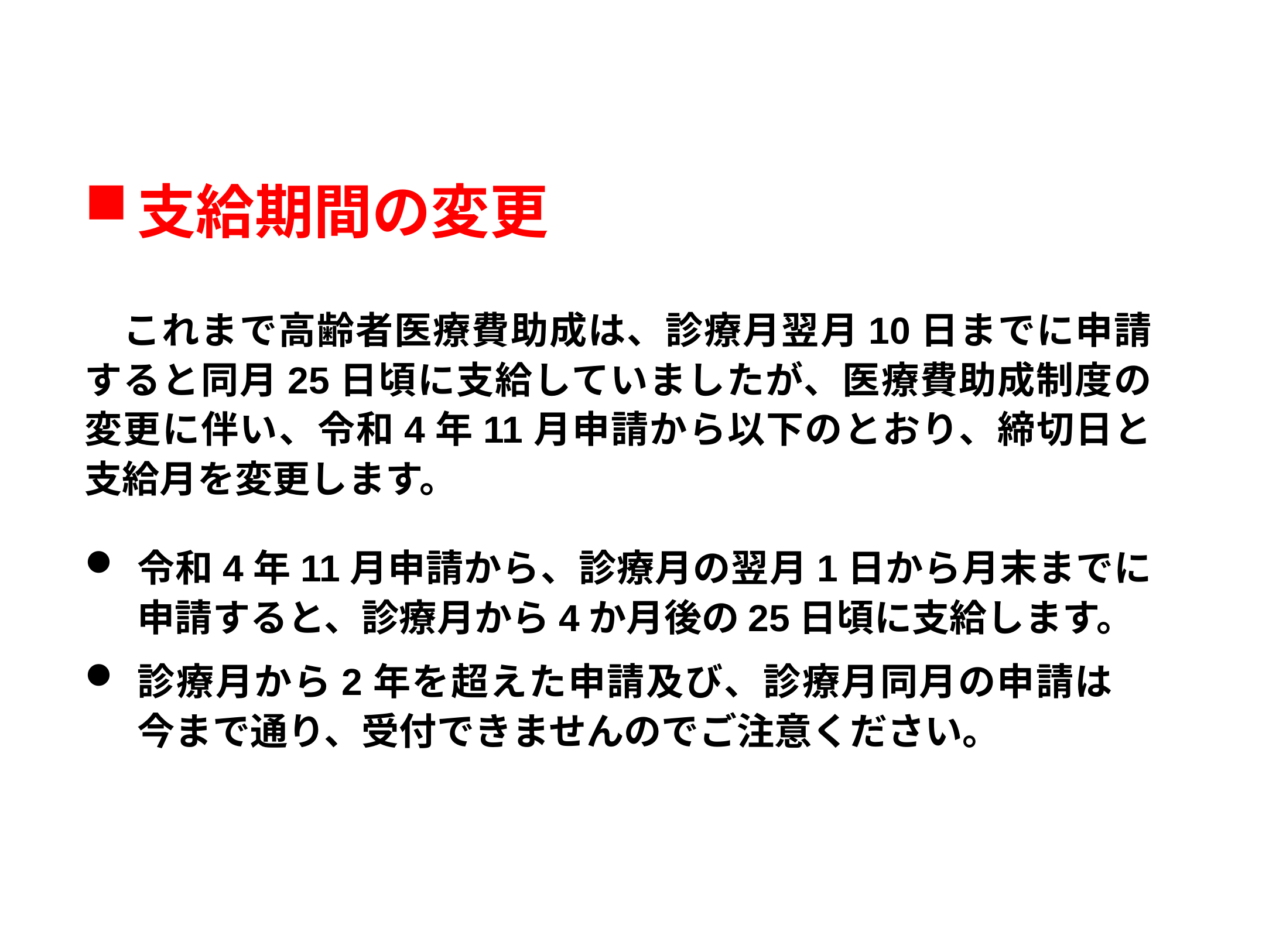

支給期間の変更
　これまで高齢者医療費助成は、診療月翌月10日までに申請すると同月25日頃に支給していましたが、医療費助成制度の変更に伴い、令和4年11月申請から以下のとおり、締切日と支給月を変更します。

令和4年11月申請から、診療月の翌月1日から月末までに申請すると、診療月から4か月後の25日頃に支給します。
診療月から2年を超えた申請及び、診療月同月の申請は　今まで通り、受付できませんのでご注意ください。